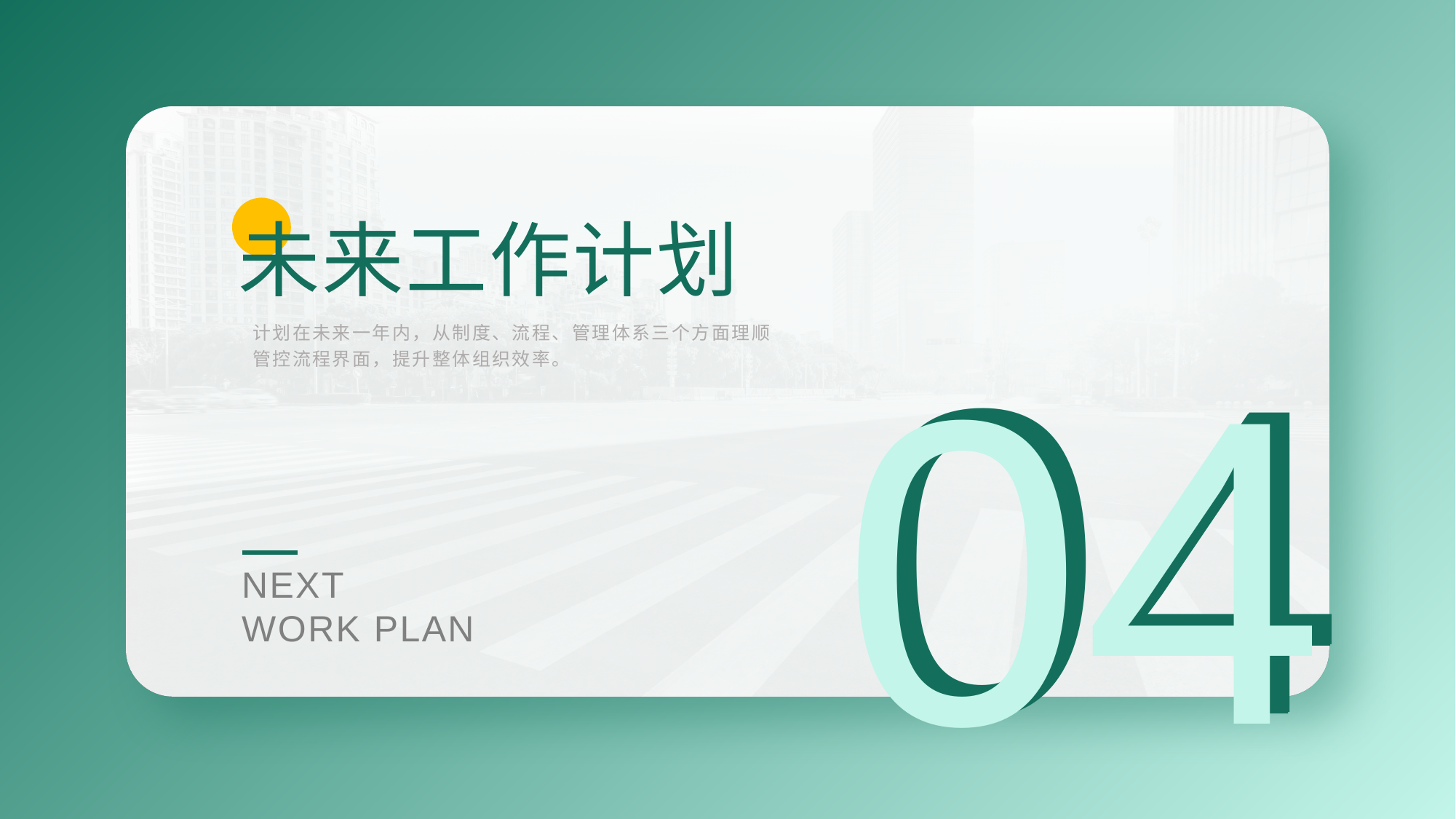

未来工作计划
04
04
04
计划在未来一年内，从制度、流程、管理体系三个方面理顺管控流程界面，提升整体组织效率。
NEXT
WORK PLAN